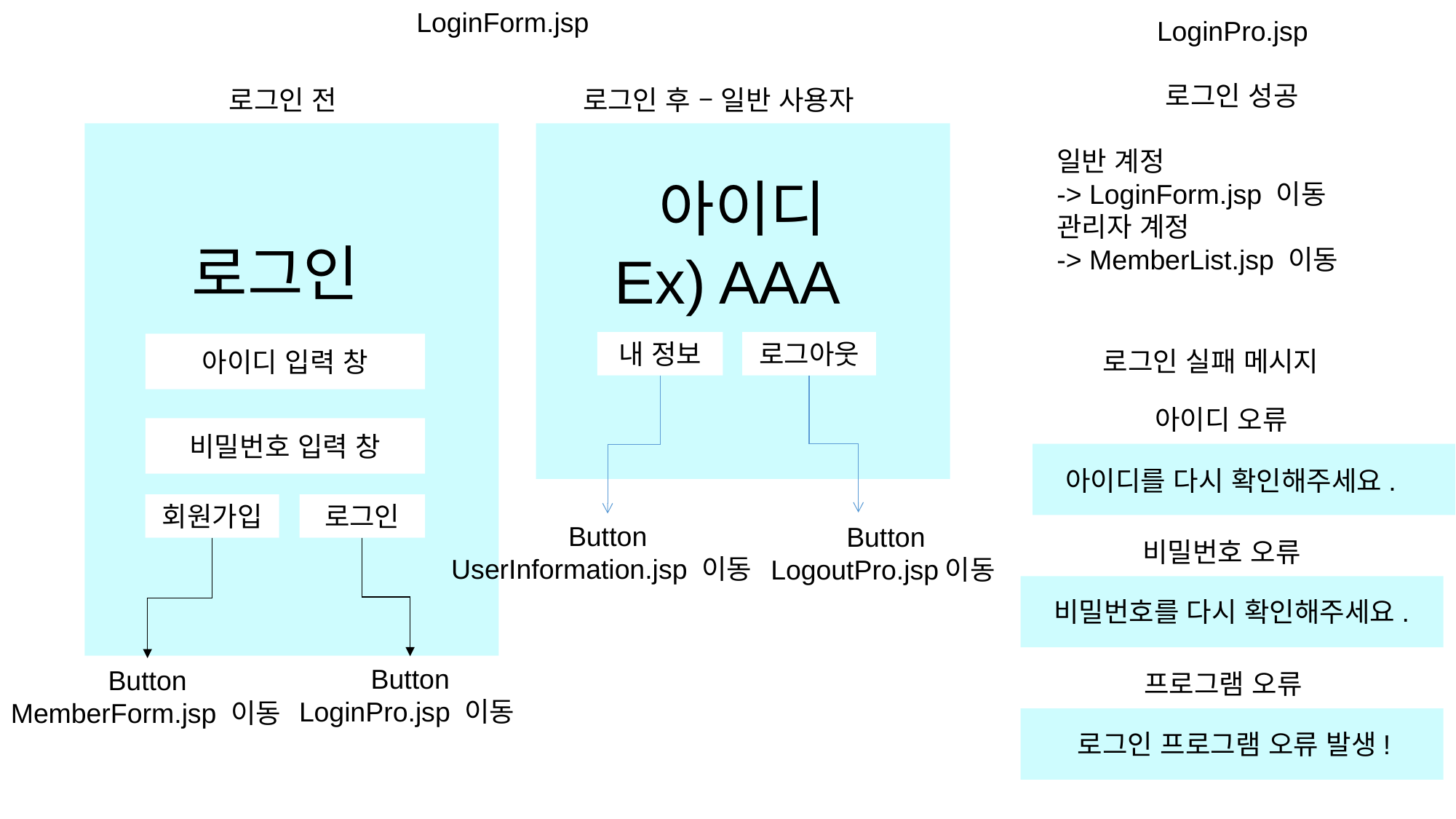

LoginForm.jsp
LoginPro.jsp
로그인 성공

일반 계정
-> LoginForm.jsp 이동
관리자 계정
-> MemberList.jsp 이동
로그인 전
로그인 후 – 일반 사용자

아이디
Ex) AAA
로그인
내 정보
로그아웃
아이디 입력 창
로그인 실패 메시지
아이디 오류
비밀번호 입력 창

아이디를 다시 확인해주세요.
회원가입
로그인
Button
UserInformation.jsp 이동
Button
LogoutPro.jsp이동
비밀번호 오류

비밀번호를 다시 확인해주세요.
Button
LoginPro.jsp 이동
Button
MemberForm.jsp 이동
프로그램 오류

로그인 프로그램 오류 발생!